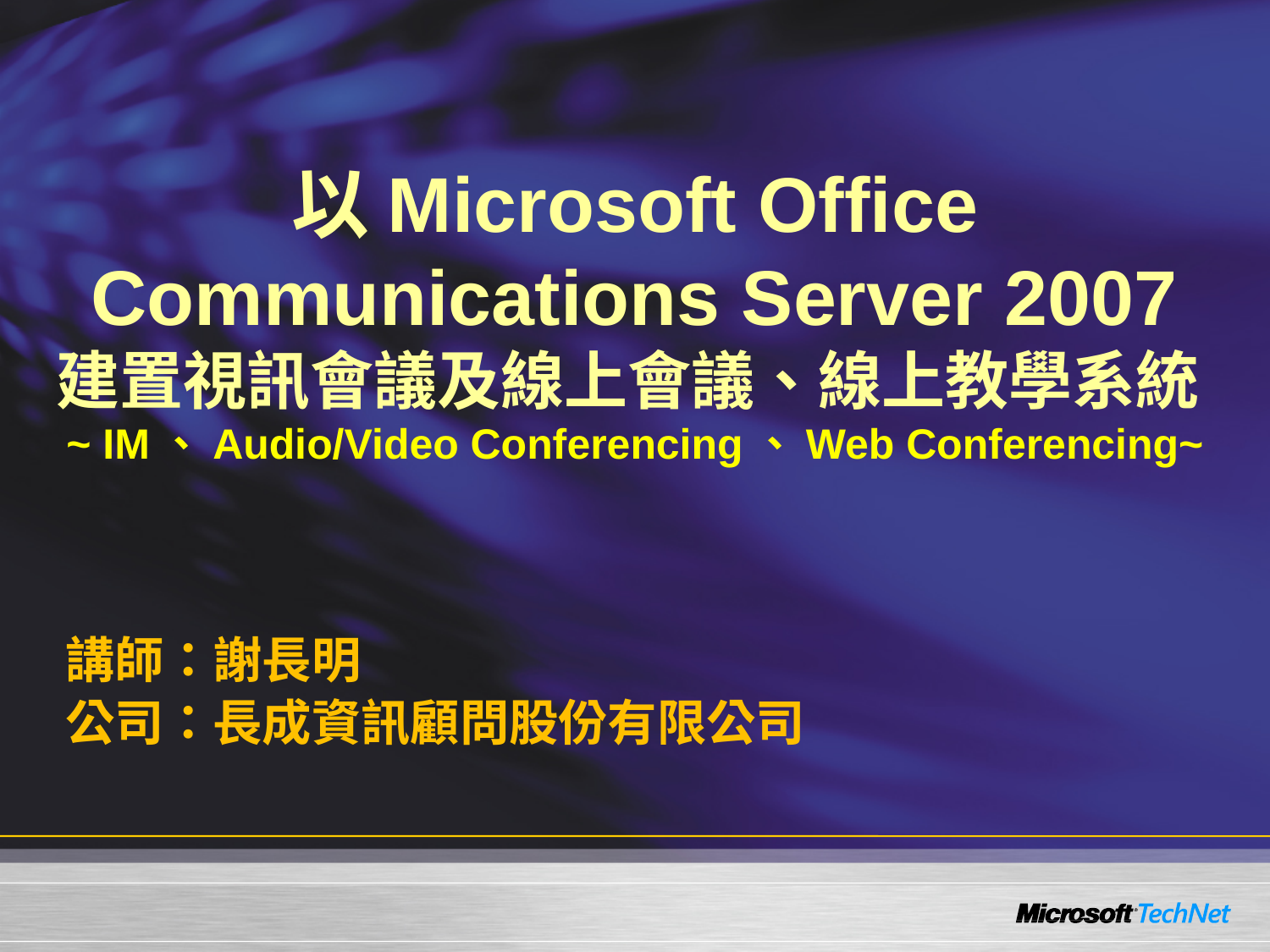

# 以Microsoft Office Communications Server 2007 建置視訊會議及線上會議、線上教學系統 ~ IM、Audio/Video Conferencing、Web Conferencing~

講師：謝長明
公司：長成資訊顧問股份有限公司